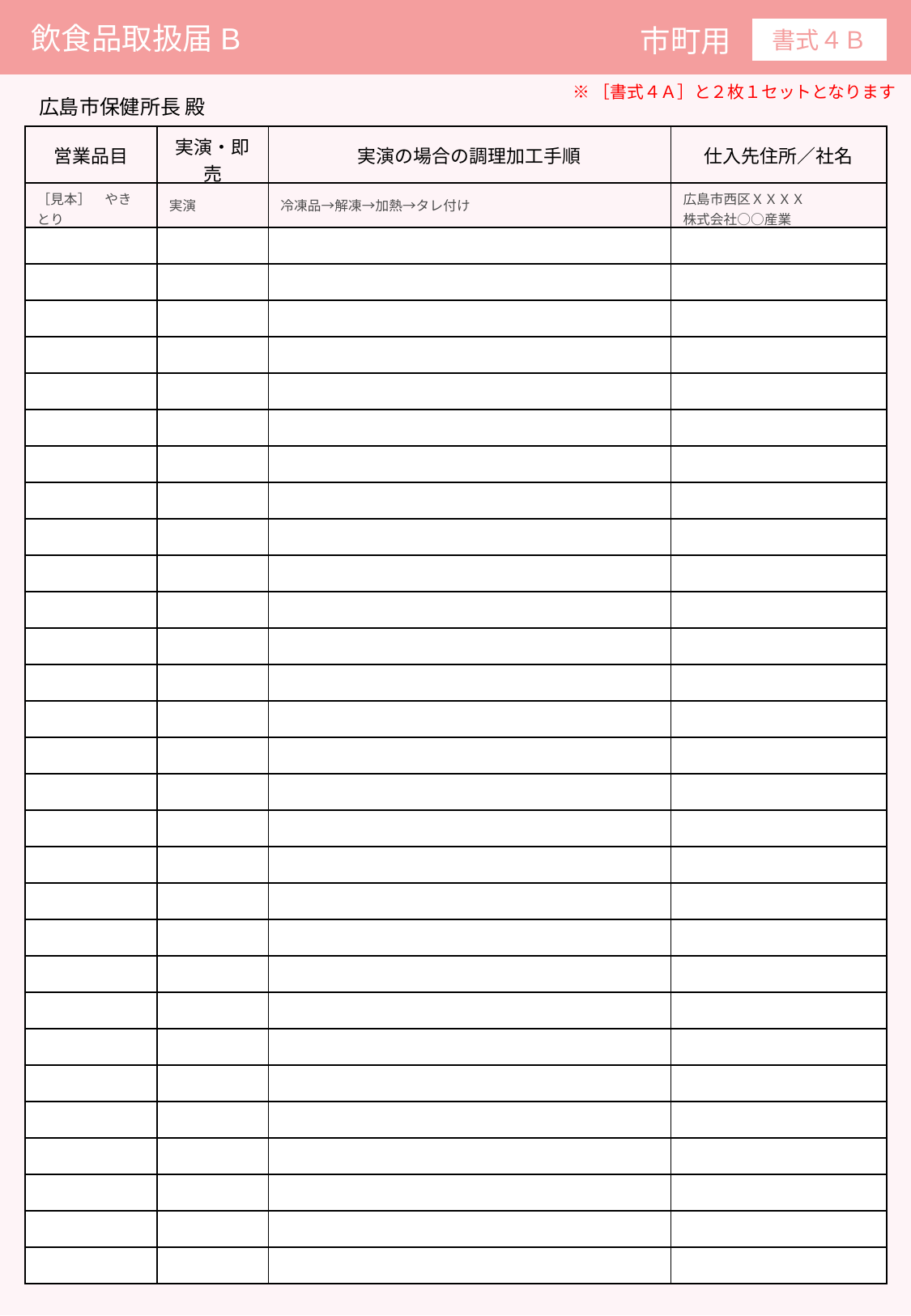

飲食品取扱届B
市町用
書式４Ｂ
※［書式４Ａ］と２枚１セットとなります
広島市保健所長 殿
| 営業品目 | 実演・即売 | 実演の場合の調理加工手順 | 仕入先住所／社名 |
| --- | --- | --- | --- |
| ［見本］　やきとり | 実演 | 冷凍品→解凍→加熱→タレ付け | 広島市西区ＸＸＸＸ 株式会社○○産業 |
|  |  |  |  |
|  |  |  |  |
|  |  |  |  |
|  |  |  |  |
|  |  |  |  |
|  |  |  |  |
|  |  |  |  |
|  |  |  |  |
|  |  |  |  |
|  |  |  |  |
|  |  |  |  |
|  |  |  |  |
|  |  |  |  |
|  |  |  |  |
|  |  |  |  |
|  |  |  |  |
|  |  |  |  |
|  |  |  |  |
|  |  |  |  |
|  |  |  |  |
|  |  |  |  |
|  |  |  |  |
|  |  |  |  |
|  |  |  |  |
|  |  |  |  |
|  |  |  |  |
|  |  |  |  |
|  |  |  |  |
|  |  |  |  |